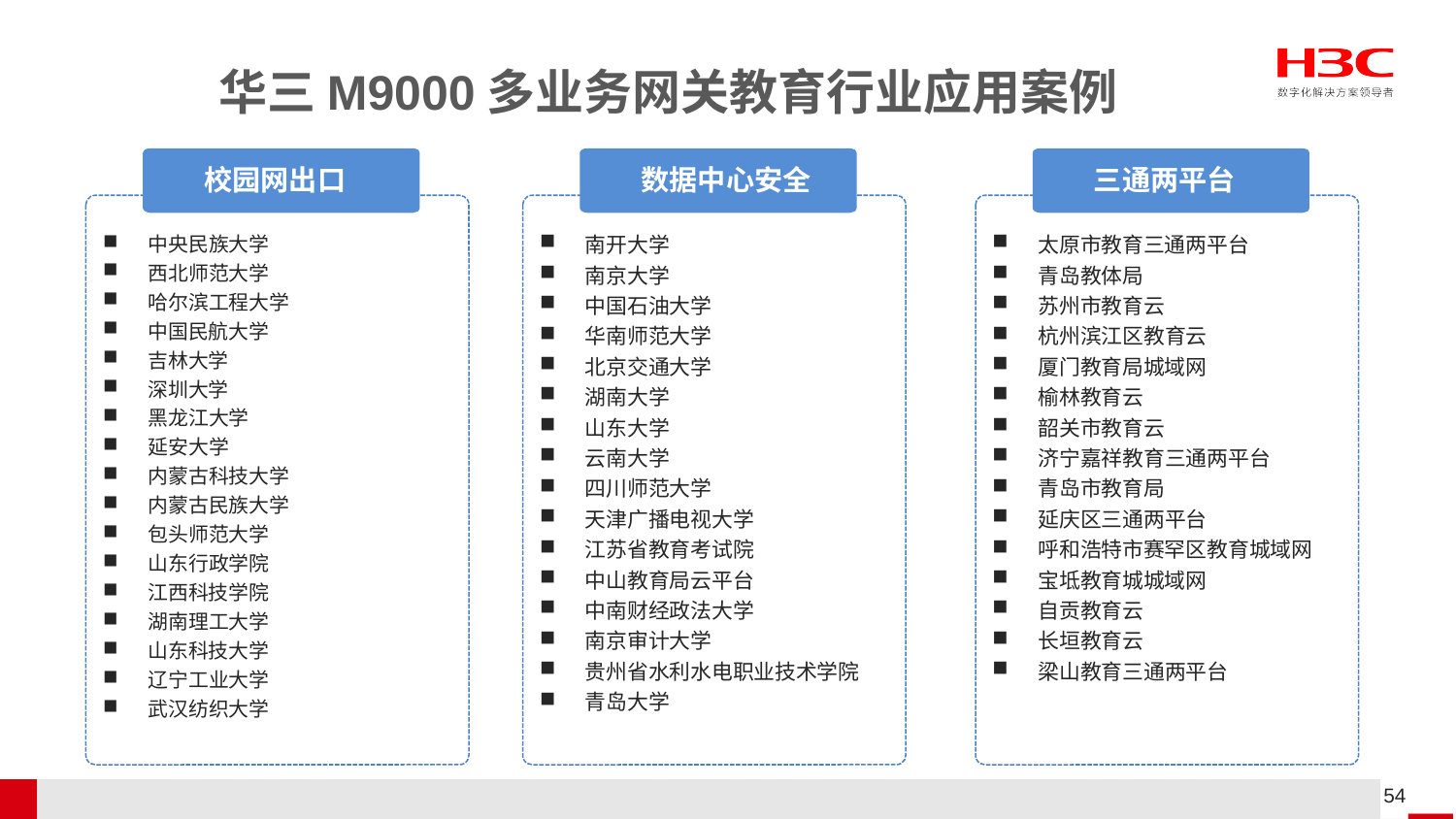

# 华三M9000多业务网关教育行业应用案例

校园网出口
中央民族大学
西北师范大学
哈尔滨工程大学
中国民航大学
吉林大学
深圳大学
黑龙江大学
延安大学
内蒙古科技大学
内蒙古民族大学
包头师范大学
山东行政学院
江西科技学院
湖南理工大学
山东科技大学
辽宁工业大学
武汉纺织大学

数据中心安全
南开大学
南京大学
中国石油大学
华南师范大学
北京交通大学
湖南大学
山东大学
云南大学
四川师范大学
天津广播电视大学
江苏省教育考试院
中山教育局云平台
中南财经政法大学
南京审计大学
贵州省水利水电职业技术学院
青岛大学

三通两平台
太原市教育三通两平台
青岛教体局
苏州市教育云
杭州滨江区教育云
厦门教育局城域网
榆林教育云
韶关市教育云
济宁嘉祥教育三通两平台
青岛市教育局
延庆区三通两平台
呼和浩特市赛罕区教育城域网
宝坻教育城城域网
自贡教育云
长垣教育云
梁山教育三通两平台